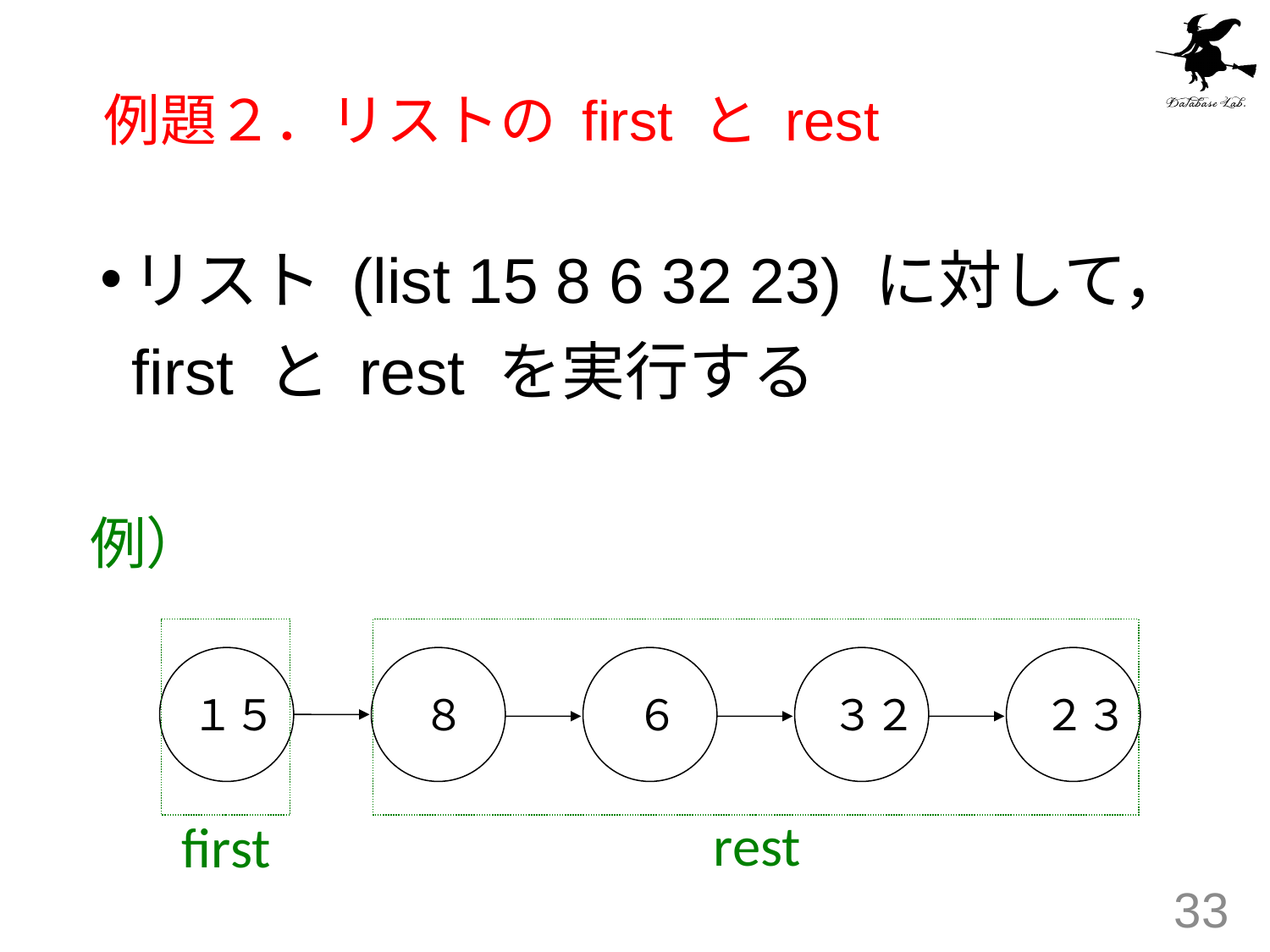

# 例題２．リストの first と rest
リスト (list 15 8 6 32 23) に対して，first と rest を実行する

例）

１５
８
６
３２
２３

rest
first
33